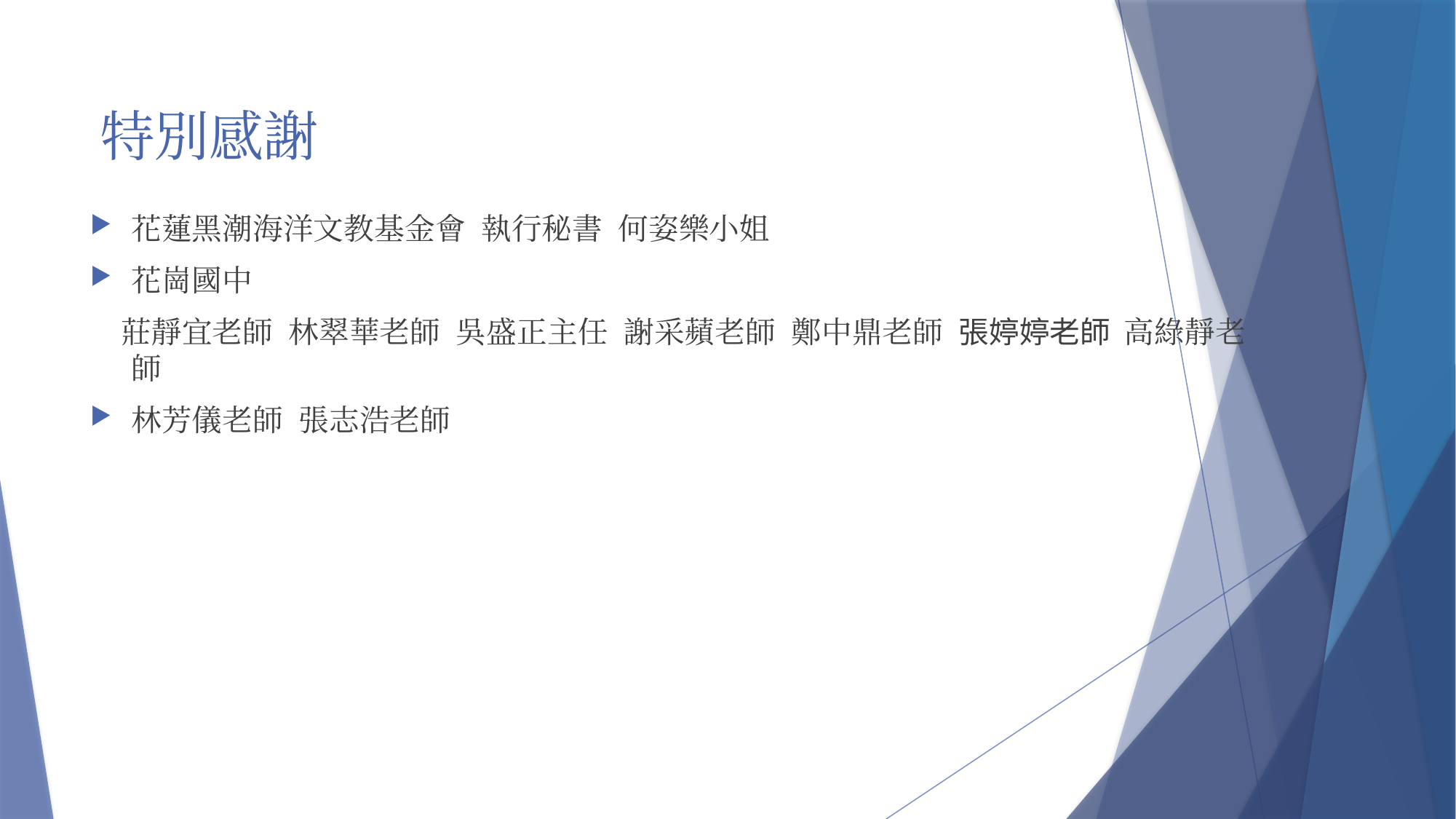

# 特別感謝
花蓮黑潮海洋文教基金會  執行秘書  何姿樂小姐
花崗國中
   莊靜宜老師  林翠華老師  吳盛正主任  謝采蘋老師  鄭中鼎老師  張婷婷老師  高綠靜老師
林芳儀老師  張志浩老師